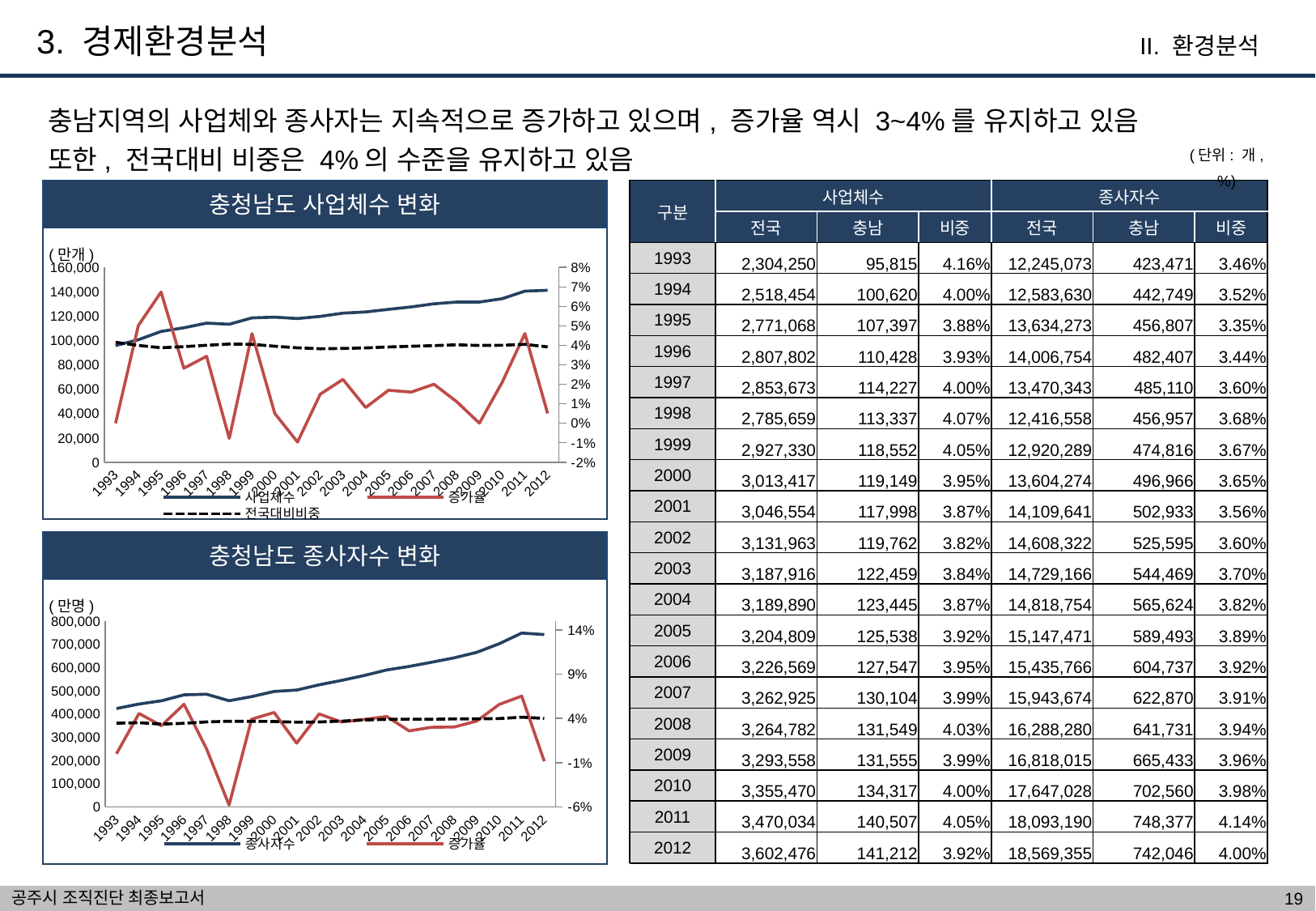

3. 경제환경분석
II. 환경분석
충남지역의 사업체와 종사자는 지속적으로 증가하고 있으며, 증가율 역시 3~4%를 유지하고 있음
또한, 전국대비 비중은 4%의 수준을 유지하고 있음
(단위: 개, %)
충청남도 사업체수 변화
| 구분 | 사업체수 |  |  | 종사자수 |  |  |
| --- | --- | --- | --- | --- | --- | --- |
|  | 전국 | 충남 | 비중 | 전국 | 충남 | 비중 |
| 1993 | 2,304,250 | 95,815 | 4.16% | 12,245,073 | 423,471 | 3.46% |
| 1994 | 2,518,454 | 100,620 | 4.00% | 12,583,630 | 442,749 | 3.52% |
| 1995 | 2,771,068 | 107,397 | 3.88% | 13,634,273 | 456,807 | 3.35% |
| 1996 | 2,807,802 | 110,428 | 3.93% | 14,006,754 | 482,407 | 3.44% |
| 1997 | 2,853,673 | 114,227 | 4.00% | 13,470,343 | 485,110 | 3.60% |
| 1998 | 2,785,659 | 113,337 | 4.07% | 12,416,558 | 456,957 | 3.68% |
| 1999 | 2,927,330 | 118,552 | 4.05% | 12,920,289 | 474,816 | 3.67% |
| 2000 | 3,013,417 | 119,149 | 3.95% | 13,604,274 | 496,966 | 3.65% |
| 2001 | 3,046,554 | 117,998 | 3.87% | 14,109,641 | 502,933 | 3.56% |
| 2002 | 3,131,963 | 119,762 | 3.82% | 14,608,322 | 525,595 | 3.60% |
| 2003 | 3,187,916 | 122,459 | 3.84% | 14,729,166 | 544,469 | 3.70% |
| 2004 | 3,189,890 | 123,445 | 3.87% | 14,818,754 | 565,624 | 3.82% |
| 2005 | 3,204,809 | 125,538 | 3.92% | 15,147,471 | 589,493 | 3.89% |
| 2006 | 3,226,569 | 127,547 | 3.95% | 15,435,766 | 604,737 | 3.92% |
| 2007 | 3,262,925 | 130,104 | 3.99% | 15,943,674 | 622,870 | 3.91% |
| 2008 | 3,264,782 | 131,549 | 4.03% | 16,288,280 | 641,731 | 3.94% |
| 2009 | 3,293,558 | 131,555 | 3.99% | 16,818,015 | 665,433 | 3.96% |
| 2010 | 3,355,470 | 134,317 | 4.00% | 17,647,028 | 702,560 | 3.98% |
| 2011 | 3,470,034 | 140,507 | 4.05% | 18,093,190 | 748,377 | 4.14% |
| 2012 | 3,602,476 | 141,212 | 3.92% | 18,569,355 | 742,046 | 4.00% |

(만개)

### Chart

| Category | 사업체수 | 증가율 | 전국대비비중 |
|---|---|---|---|
| 1993 | 95815.0 | 0.0 | 0.041581859607247446 |
| 1994 | 100620.0 | 0.05014872410374183 | 0.03995308232749139 |
| 1995 | 107397.0 | 0.06735241502683458 | 0.03875653719071492 |
| 1996 | 110428.0 | 0.02822238982466922 | 0.03932898402380223 |
| 1997 | 114227.0 | 0.03440250661064223 | 0.04002806207999305 |
| 1998 | 113337.0 | -0.007791502884607044 | 0.0406858843813977 |
| 1999 | 118552.0 | 0.04601321721944371 | 0.04049833807599416 |
| 2000 | 119149.0 | 0.005035764896416771 | 0.039539499511683916 |
| 2001 | 117998.0 | -0.00966017339633568 | 0.03873162924405738 |
| 2002 | 119762.0 | 0.01494940592213428 | 0.038238638195917385 |
| 2003 | 122459.0 | 0.022519664000267198 | 0.03841349646602985 |
| 2004 | 123445.0 | 0.00805167443797516 | 0.038698826605306144 |
| 2005 | 125538.0 | 0.016954919194783105 | 0.03917175719364243 |
| 2006 | 127547.0 | 0.01600312256049961 | 0.03953022545000588 |
| 2007 | 130104.0 | 0.02004751189757501 | 0.039873426450194246 |
| 2008 | 131549.0 | 0.011106499415851945 | 0.04029334883615506 |
| 2009 | 131555.0 | 4.5610380922699015e-05 | 0.039943125337401075 |
| 2010 | 134317.0 | 0.020995021093839078 | 0.04002926564683934 |
| 2011 | 140507.0 | 0.04608500785455309 | 0.04049153408871498 |
| 2012 | 141212.0 | 0.005017543609926908 | 0.03919859563255938 |
충청남도 종사자수 변화

(만명)

### Chart

| Category | 종사자수 | 증가율 | 전국대비비중 |
|---|---|---|---|
| 1993 | 423471.0 | 0.0 | 0.03458297063643475 |
| 1994 | 442749.0 | 0.045523778487783086 | 0.035184521477506885 |
| 1995 | 456807.0 | 0.03175162450959799 | 0.033504316658467995 |
| 1996 | 482407.0 | 0.056041172749103856 | 0.03444102752143721 |
| 1997 | 485110.0 | 0.00560315252473534 | 0.036013188379835616 |
| 1998 | 456957.0 | -0.0580342602708664 | 0.036802228121513736 |
| 1999 | 474816.0 | 0.039082451959374744 | 0.036749642364810896 |
| 2000 | 496966.0 | 0.046649649548456656 | 0.036530137514137216 |
| 2001 | 502933.0 | 0.012006857611989621 | 0.03564463475718483 |
| 2002 | 525595.0 | 0.04505967991760353 | 0.03597914941907819 |
| 2003 | 544469.0 | 0.03590977844157613 | 0.036965365180893876 |
| 2004 | 565624.0 | 0.038854370037596266 | 0.03816947092852746 |
| 2005 | 589493.0 | 0.04219941162326917 | 0.0389169254722455 |
| 2006 | 604737.0 | 0.025859509782134842 | 0.0391776475492053 |
| 2007 | 622870.0 | 0.029984935600104012 | 0.039066905156239395 |
| 2008 | 641731.0 | 0.0302807969560262 | 0.03939832812304307 |
| 2009 | 665433.0 | 0.03693447877693305 | 0.039566678945166835 |
| 2010 | 702560.0 | 0.055793746327579184 | 0.039811802871282415 |
| 2011 | 748377.0 | 0.06521435891596447 | 0.04136235788161211 |
| 2012 | 742046.0 | -0.008459639994281176 | 0.03996078485224715 |